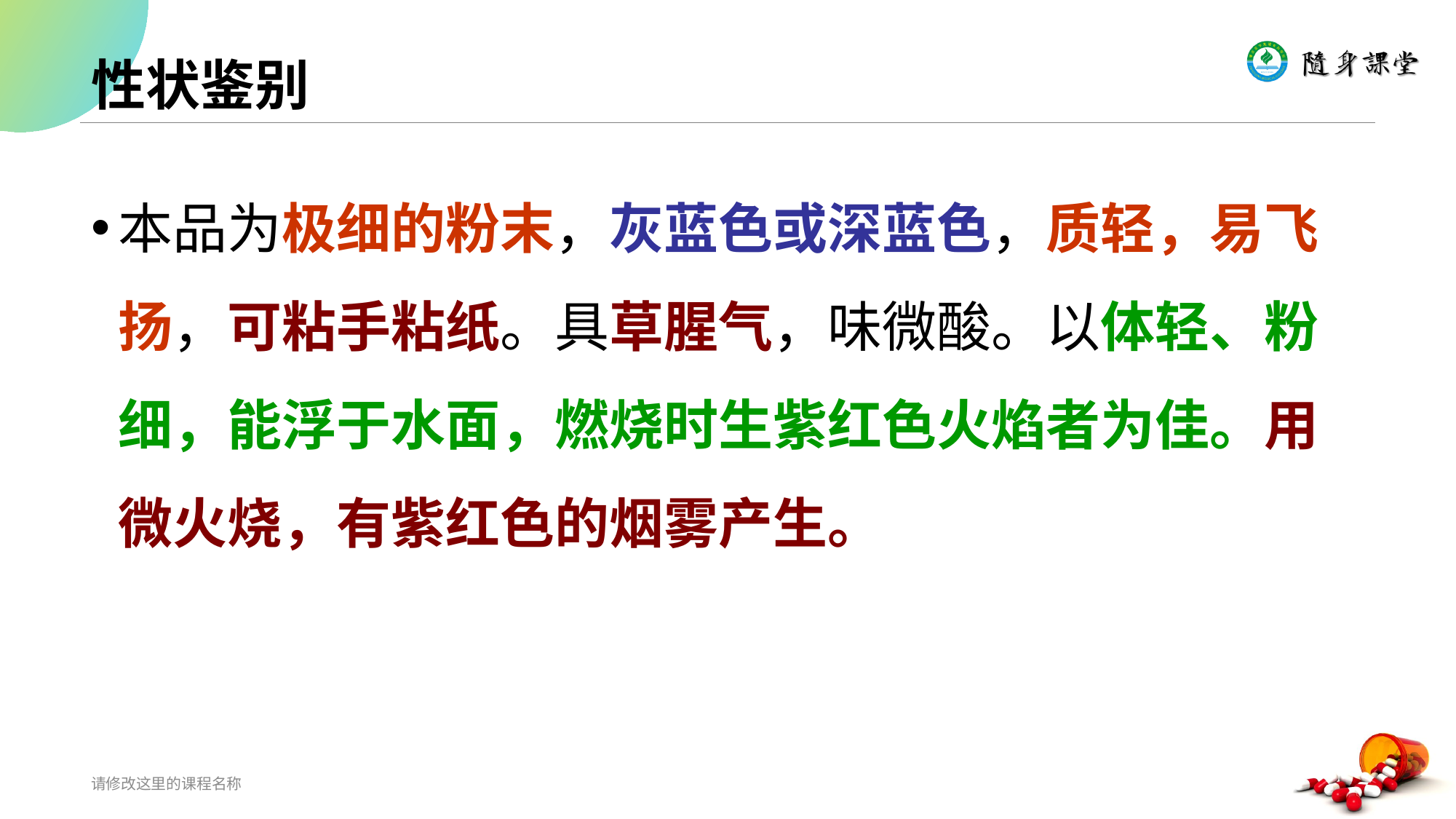

# 性状鉴别
本品为极细的粉末，灰蓝色或深蓝色，质轻，易飞扬，可粘手粘纸。具草腥气，味微酸。以体轻、粉细，能浮于水面，燃烧时生紫红色火焰者为佳。用微火烧，有紫红色的烟雾产生。

请修改这里的课程名称
10